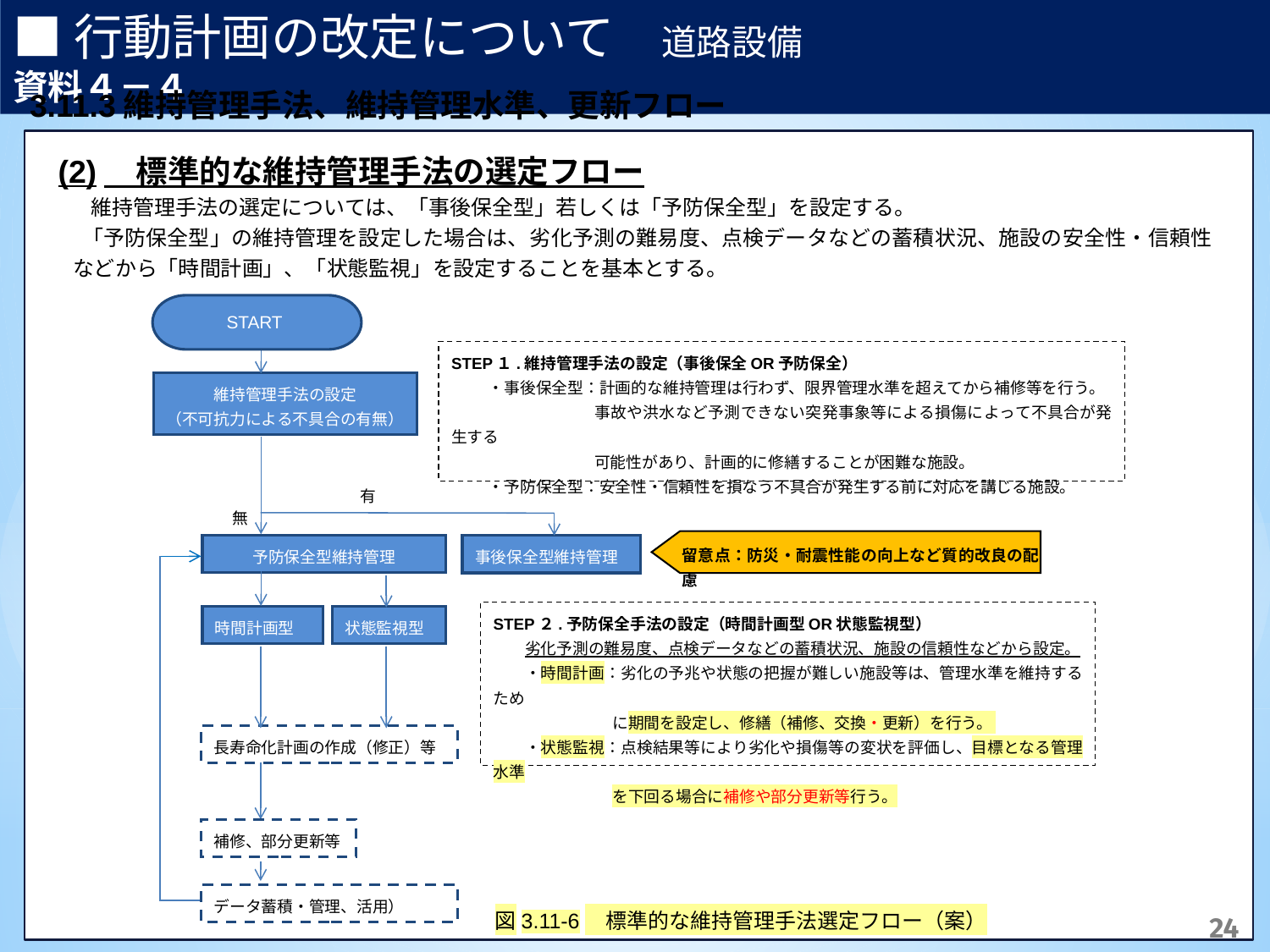

■行動計画の改定について　 道路設備　　　　　　　　　     　　資料４－４
3.11.3維持管理手法、維持管理水準、更新フロー

(2)　標準的な維持管理手法の選定フロー
維持管理手法の選定については、「事後保全型」若しくは「予防保全型」を設定する。
「予防保全型」の維持管理を設定した場合は、劣化予測の難易度、点検データなどの蓄積状況、施設の安全性・信頼性などから「時間計画」、「状態監視」を設定することを基本とする。
START
STEP１.維持管理手法の設定（事後保全OR予防保全）
・事後保全型：計画的な維持管理は行わず、限界管理水準を超えてから補修等を行う。
事故や洪水など予測できない突発事象等による損傷によって不具合が発生する
可能性があり、計画的に修繕することが困難な施設。
・予防保全型：安全性・信頼性を損なう不具合が発生する前に対応を講じる施設。
維持管理手法の設定
（不可抗力による不具合の有無）
有
無

留意点：防災・耐震性能の向上など質的改良の配慮

予防保全型維持管理
事後保全型維持管理
STEP２.予防保全手法の設定（時間計画型OR状態監視型）
劣化予測の難易度、点検データなどの蓄積状況、施設の信頼性などから設定。
・時間計画：劣化の予兆や状態の把握が難しい施設等は、管理水準を維持するため
に期間を設定し、修繕（補修、交換・更新）を行う。
・状態監視：点検結果等により劣化や損傷等の変状を評価し、目標となる管理水準
を下回る場合に補修や部分更新等行う。
時間計画型
状態監視型
長寿命化計画の作成（修正）等
補修、部分更新等
データ蓄積・管理、活用）
図3.11‑6　標準的な維持管理手法選定フロー（案）
24